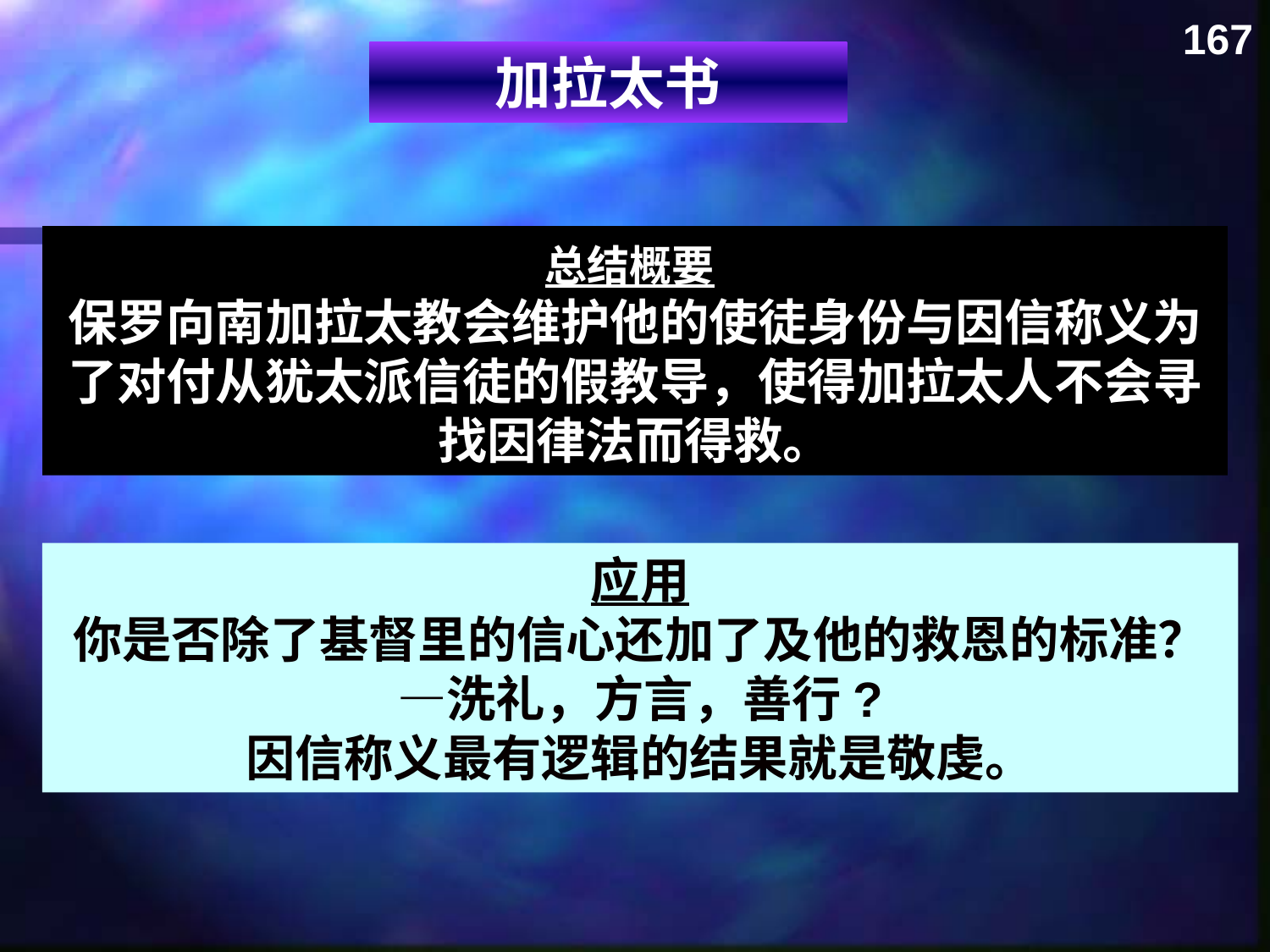

167
加拉太书
总结概要

保罗向南加拉太教会维护他的使徒身份与因信称义为了对付从犹太派信徒的假教导，使得加拉太人不会寻找因律法而得救。
应用
你是否除了基督里的信心还加了及他的救恩的标准？—洗礼，方言，善行?
因信称义最有逻辑的结果就是敬虔。